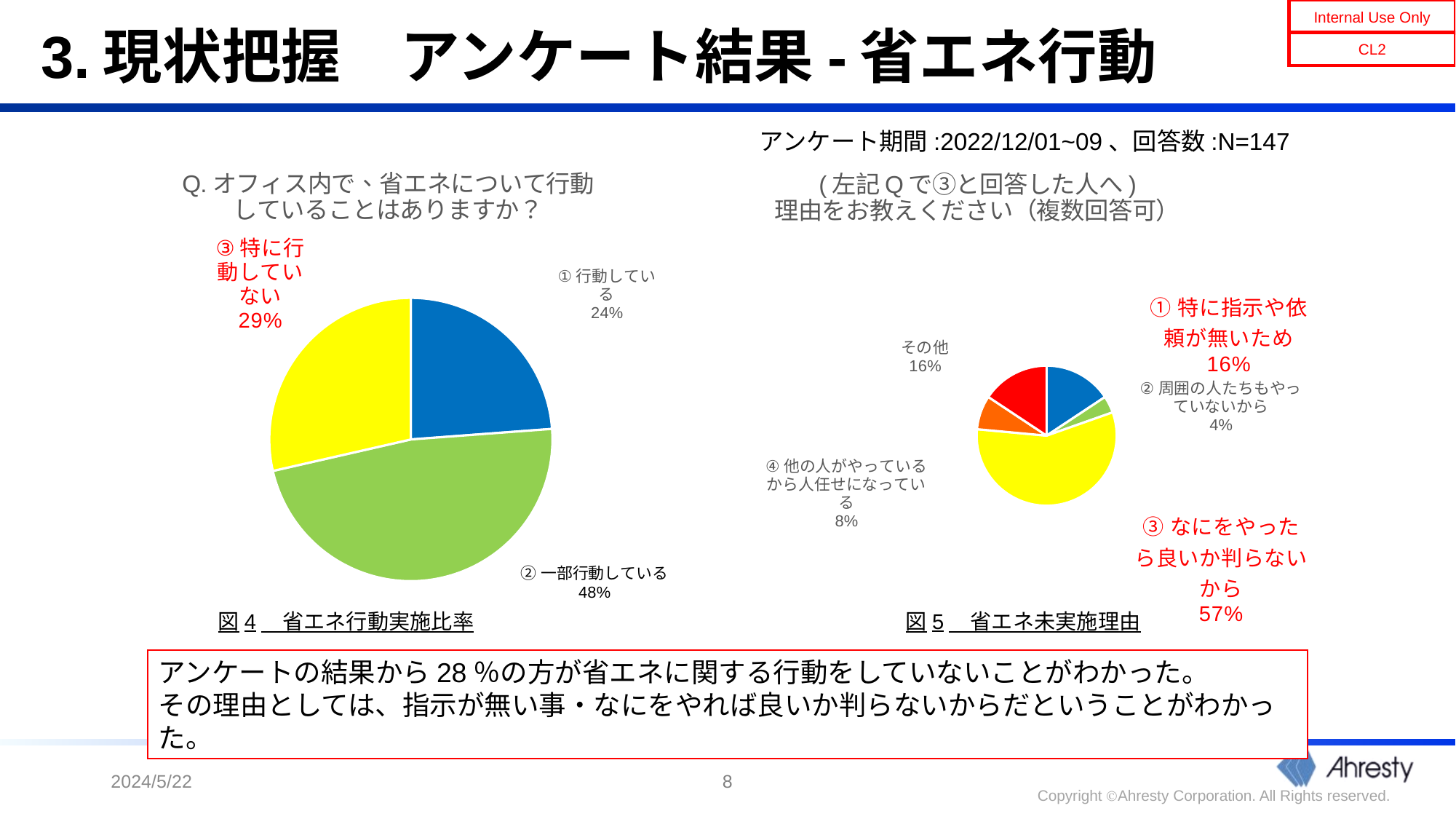

# 3.現状把握　アンケート結果-省エネ行動
アンケート期間:2022/12/01~09、回答数:N=147

### Chart: (左記Qで③と回答した人へ)
理由をお教えください（複数回答可）

| Category | 5,(Q3で③と回答した人)理由をお教えください（複数回答可） |
|---|---|
| ①特に指示や依頼が無いため | 8.0 |
| ②周囲の人たちもやっていないから | 2.0 |
| ③なにをやったら良いか判らないから | 29.0 |
| ④他の人がやっているから人任せになっている | 4.0 |
| その他 | 8.0 |

### Chart: Q.オフィス内で、省エネについて行動していることはありますか？

| Category | 3,オフィス内で、省エネについて行動していることはありますか？ |
|---|---|
| ①行動している | 35.0 |
| ②一部行動している | 70.0 |
| ③特に行動していない | 42.0 |
図4　省エネ行動実施比率
図5　省エネ未実施理由
アンケートの結果から28％の方が省エネに関する行動をしていないことがわかった。
その理由としては、指示が無い事・なにをやれば良いか判らないからだということがわかった。
2024/5/22